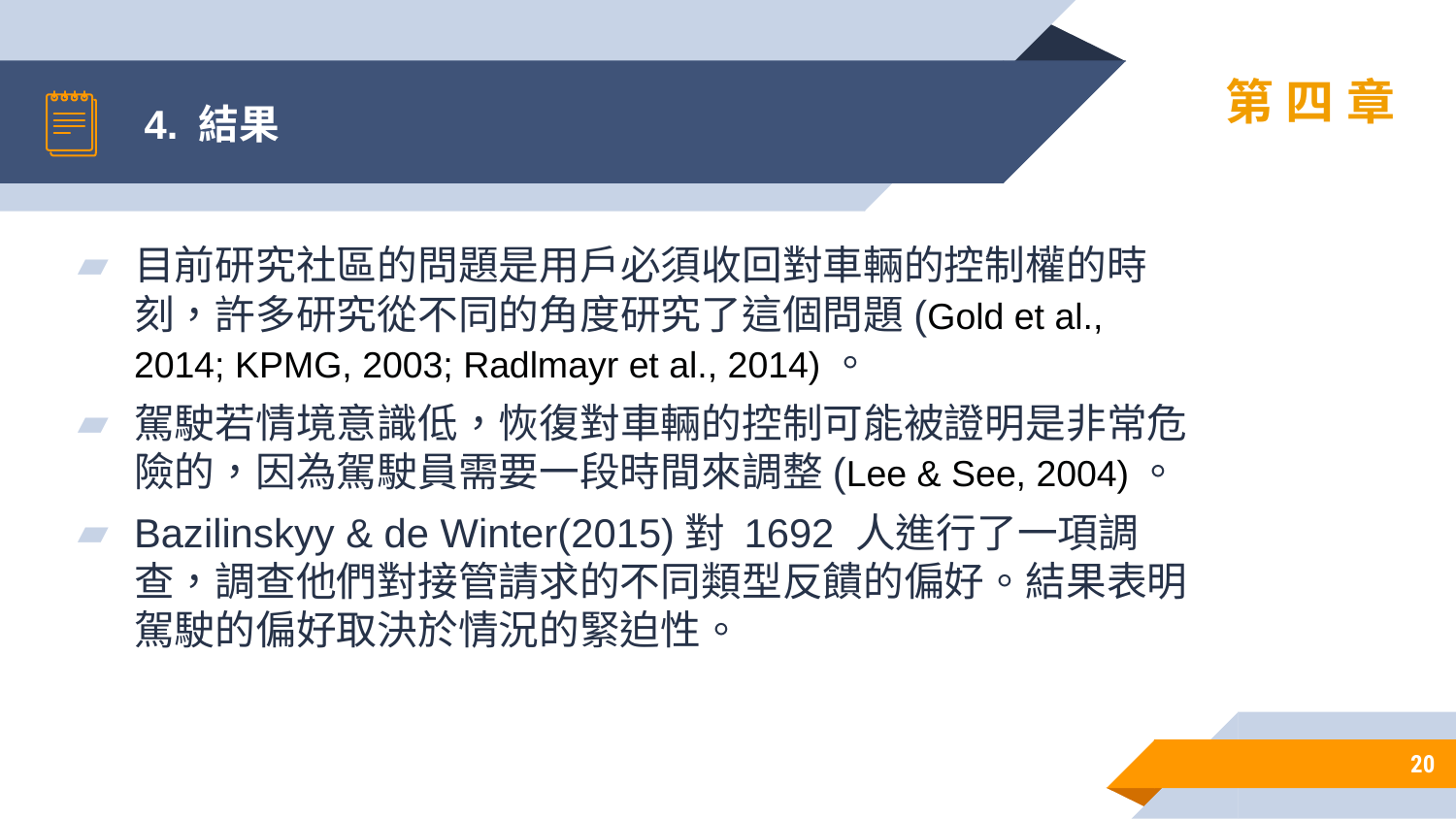

# 4. 結果
第四章

目前研究社區的問題是用戶必須收回對車輛的控制權的時刻，許多研究從不同的角度研究了這個問題(Gold et al., 2014; KPMG, 2003; Radlmayr et al., 2014)。
駕駛若情境意識低，恢復對車輛的控制可能被證明是非常危險的，因為駕駛員需要一段時間來調整(Lee & See, 2004)。
Bazilinskyy & de Winter(2015)對 1692 人進行了一項調查，調查他們對接管請求的不同類型反饋的偏好。結果表明駕駛的偏好取決於情況的緊迫性。

20